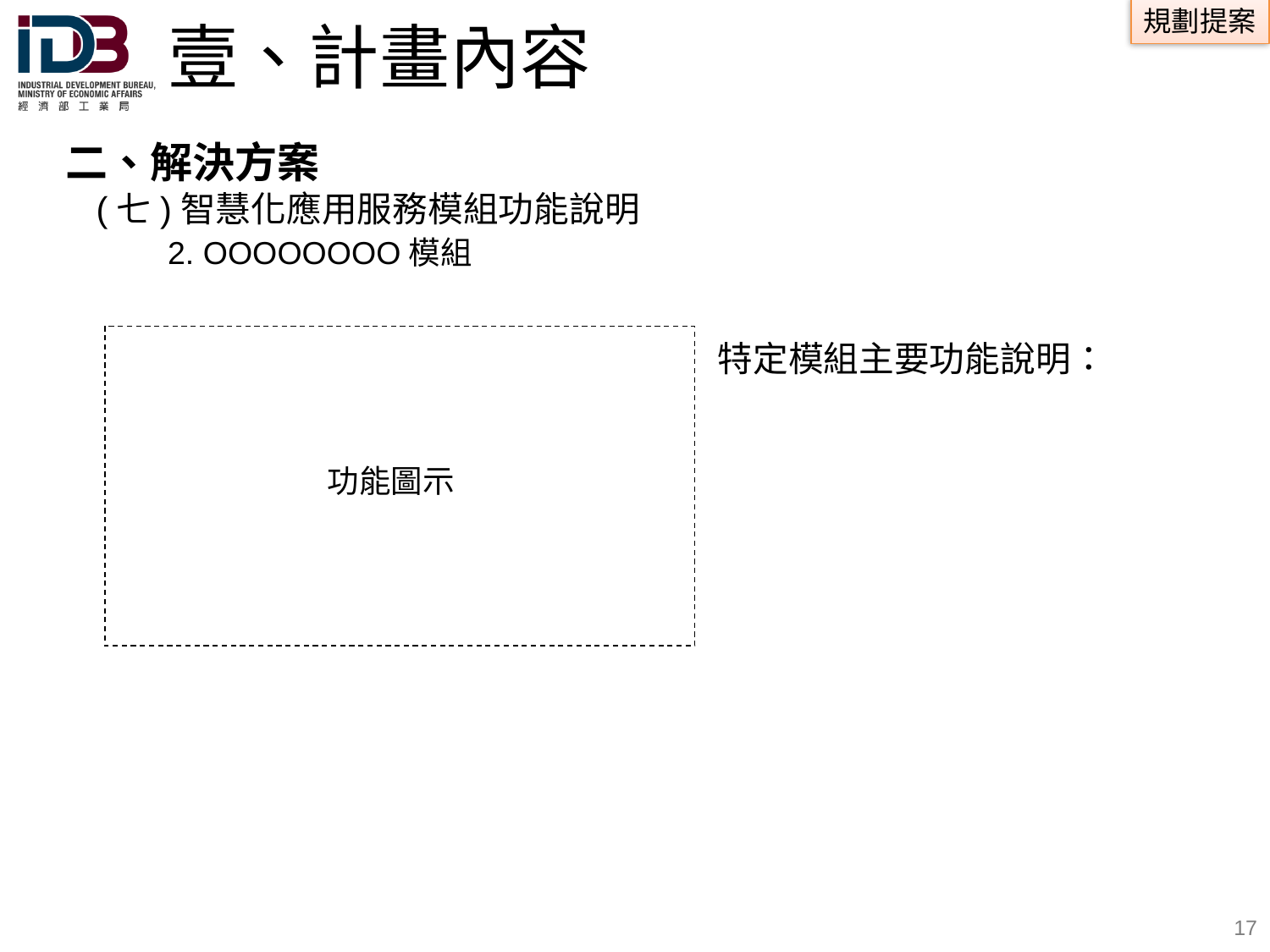

# 壹、計畫內容
 二、解決方案
(七)智慧化應用服務模組功能說明
2. OOOOOOOO模組

功能圖示
特定模組主要功能說明：
17